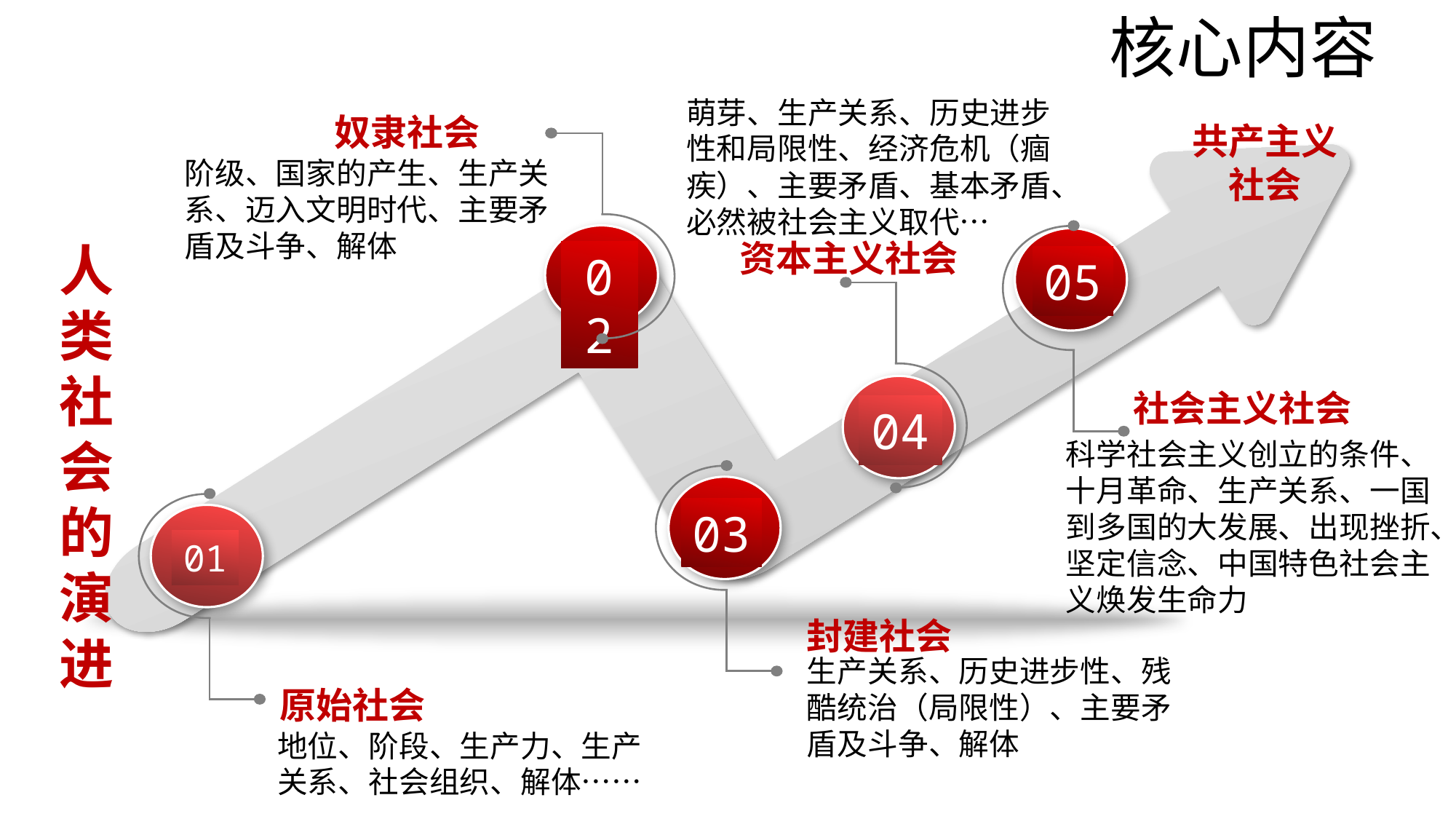

核心内容
萌芽、生产关系、历史进步性和局限性、经济危机（痼疾）、主要矛盾、基本矛盾、必然被社会主义取代…
资本主义社会
奴隶社会
阶级、国家的产生、生产关系、迈入文明时代、主要矛盾及斗争、解体
共产主义社会

02

05
人类社会的演进

04
社会主义社会
科学社会主义创立的条件、十月革命、生产关系、一国到多国的大发展、出现挫折、坚定信念、中国特色社会主义焕发生命力

03

01
封建社会
生产关系、历史进步性、残酷统治（局限性）、主要矛盾及斗争、解体
原始社会
地位、阶段、生产力、生产关系、社会组织、解体……